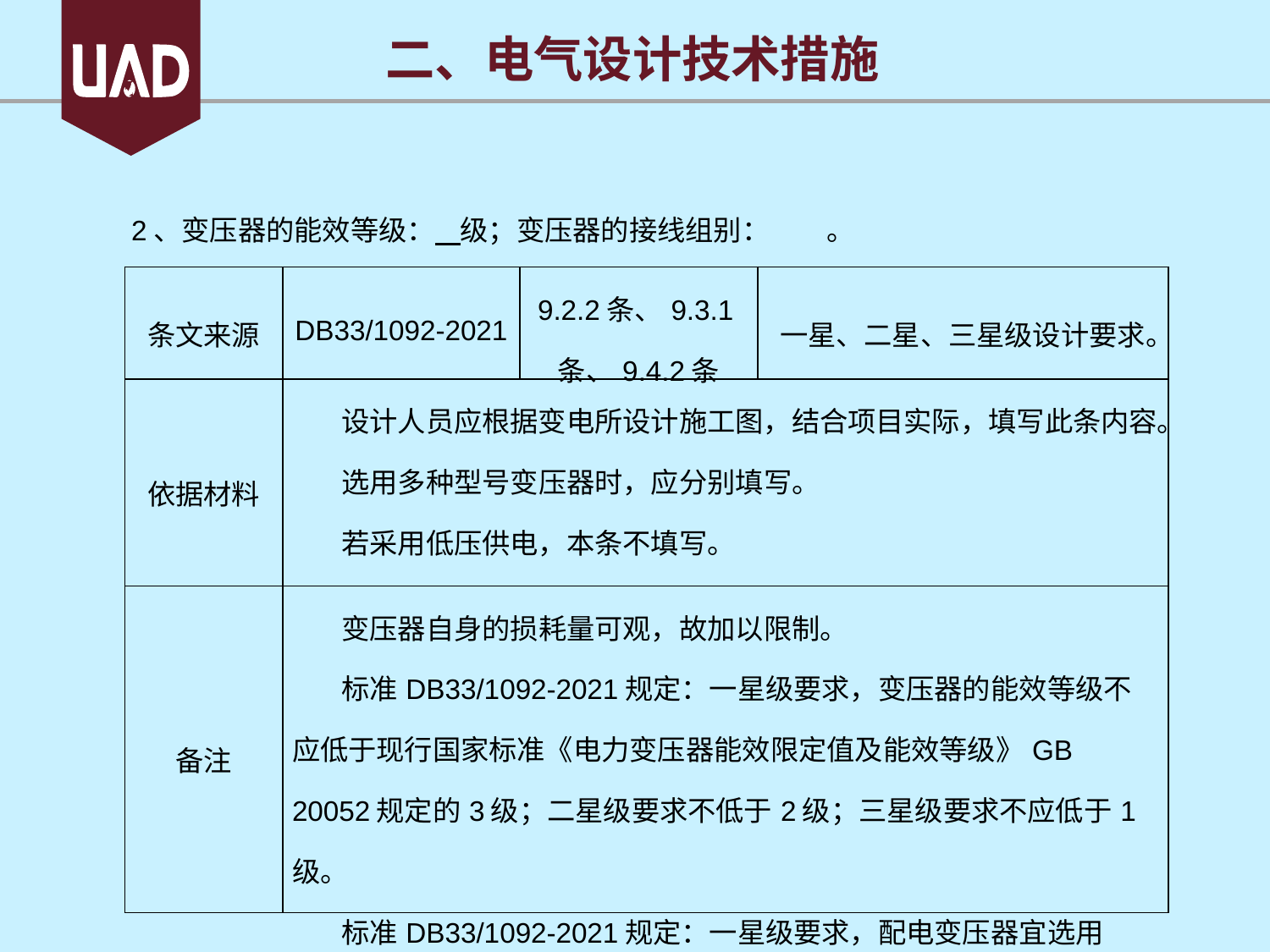

二、电气设计技术措施
2、变压器的能效等级：    级；变压器的接线组别：         。
| 条文来源 | DB33/1092-2021 | 9.2.2条、9.3.1条、9.4.2条 | 一星、二星、三星级设计要求。 |
| --- | --- | --- | --- |
| 依据材料 | 设计人员应根据变电所设计施工图，结合项目实际，填写此条内容。 选用多种型号变压器时，应分别填写。 若采用低压供电，本条不填写。 |  |  |
| 备注 | 变压器自身的损耗量可观，故加以限制。 标准DB33/1092-2021规定：一星级要求，变压器的能效等级不应低于现行国家标准《电力变压器能效限定值及能效等级》GB 20052规定的3级；二星级要求不低于2级；三星级要求不应低于1级。 标准DB33/1092-2021规定：一星级要求，配电变压器宜选用[D/Yn-11]的接线组别。特殊用途的变压器可选择其他的接线组别。 |  |  |